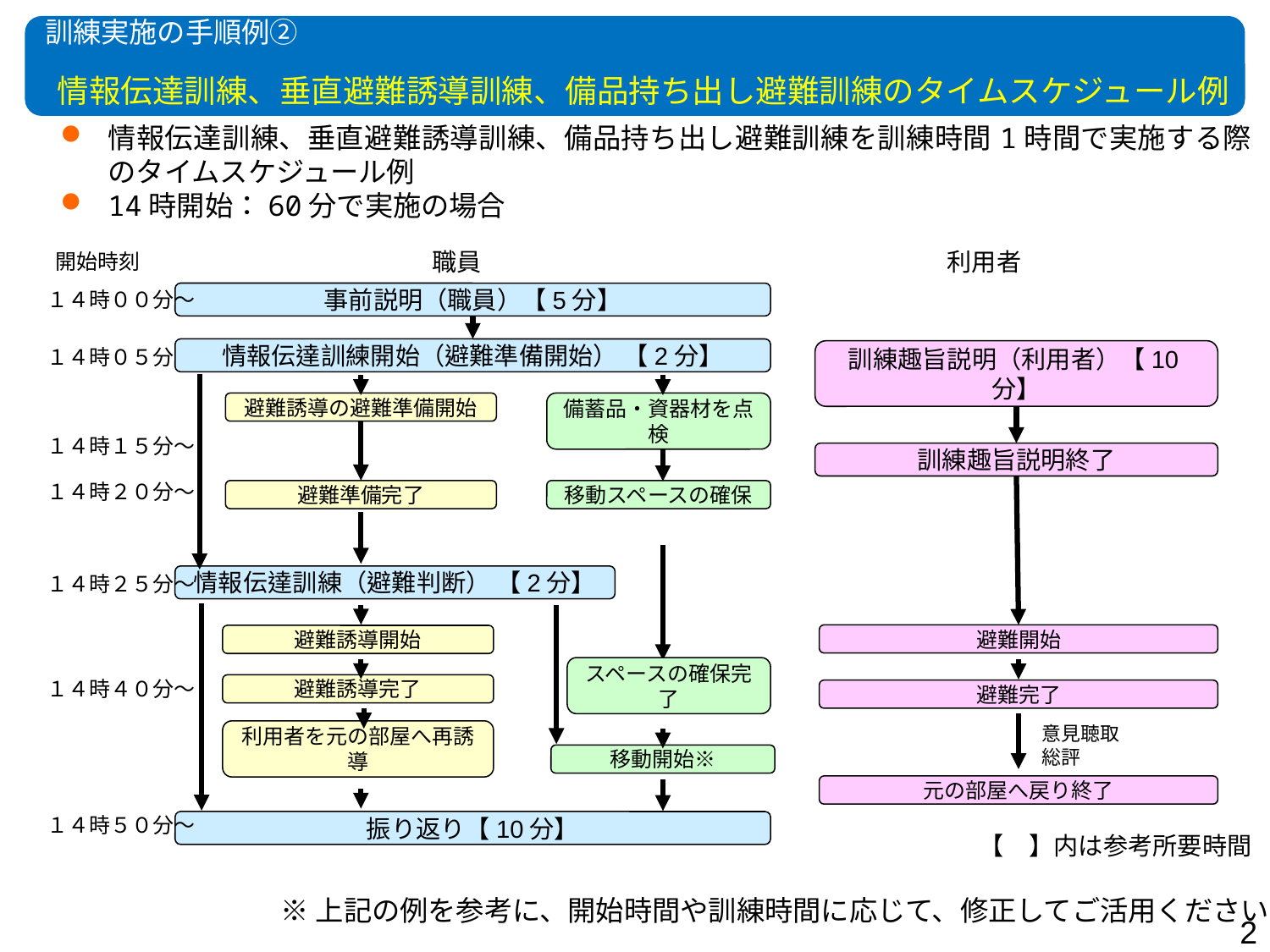

訓練実施の手順例②
# 情報伝達訓練、垂直避難誘導訓練、備品持ち出し避難訓練のタイムスケジュール例
情報伝達訓練、垂直避難誘導訓練、備品持ち出し避難訓練を訓練時間1時間で実施する際のタイムスケジュール例
14時開始：60分で実施の場合
職員
利用者
開始時刻
１４時００分～
事前説明（職員）【5分】
１４時０５分～
情報伝達訓練開始（避難準備開始） 【2分】
訓練趣旨説明（利用者）【10分】
避難誘導の避難準備開始
備蓄品・資器材を点検
１４時１５分～
訓練趣旨説明終了
１４時２０分～
移動スペースの確保
避難準備完了
１４時２５分～
情報伝達訓練（避難判断） 【2分】
避難開始
避難誘導開始
スペースの確保完了
１４時４０分～
避難誘導完了
避難完了
意見聴取
総評
利用者を元の部屋へ再誘導
移動開始※
元の部屋へ戻り終了
１４時５０分～
振り返り【10分】
【　】内は参考所要時間
※上記の例を参考に、開始時間や訓練時間に応じて、修正してご活用ください
2